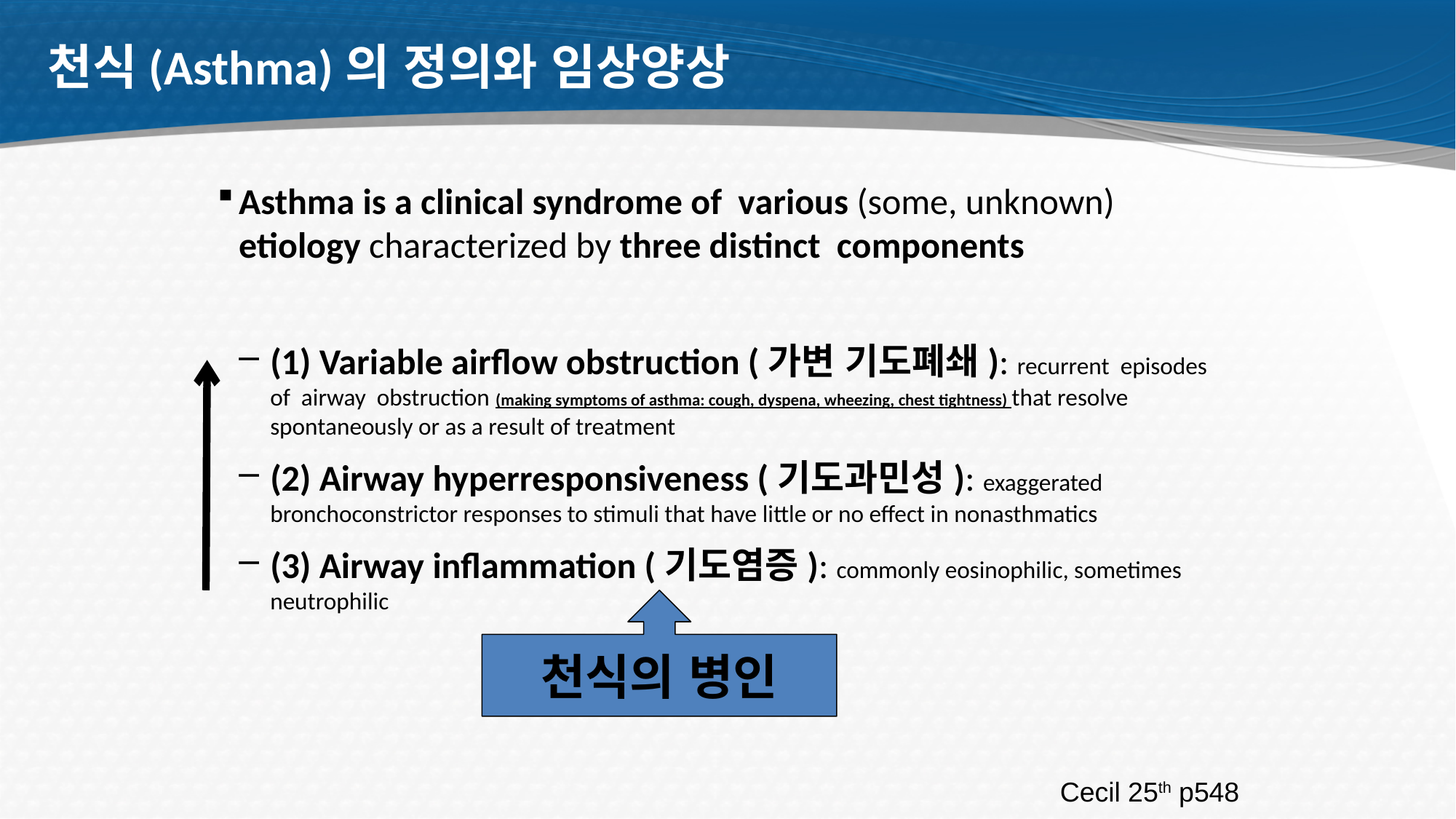

# 천식(Asthma)의 정의와 임상양상
Asthma is a clinical syndrome of  various (some, unknown) etiology characterized by three distinct  components

(1) Variable airflow obstruction (가변 기도폐쇄): recurrent  episodes  of  airway  obstruction (making symptoms of asthma: cough, dyspena, wheezing, chest tightness) that resolve spontaneously or as a result of treatment
(2) Airway hyperresponsiveness (기도과민성): exaggerated bronchoconstrictor responses to stimuli that have little or no effect in nonasthmatics
(3) Airway inflammation (기도염증): commonly eosinophilic, sometimes neutrophilic
천식의 병인
Cecil 25th p548